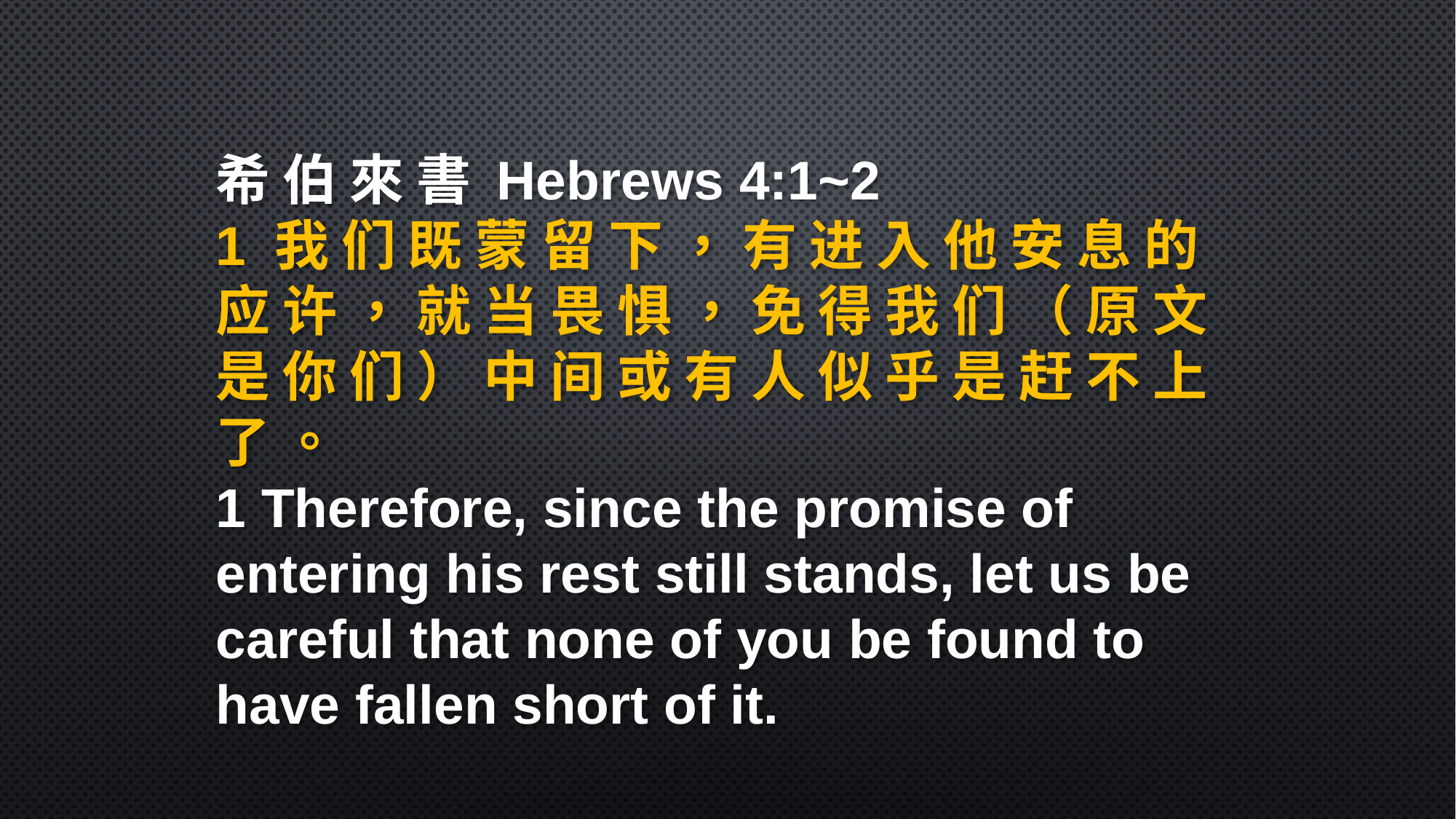

希 伯 來 書 Hebrews 4:1~2
1 我 们 既 蒙 留 下 ， 有 进 入 他 安 息 的 应 许 ， 就 当 畏 惧 ， 免 得 我 们 （ 原 文 是 你 们 ） 中 间 或 有 人 似 乎 是 赶 不 上 了 。
1 Therefore, since the promise of entering his rest still stands, let us be careful that none of you be found to have fallen short of it.